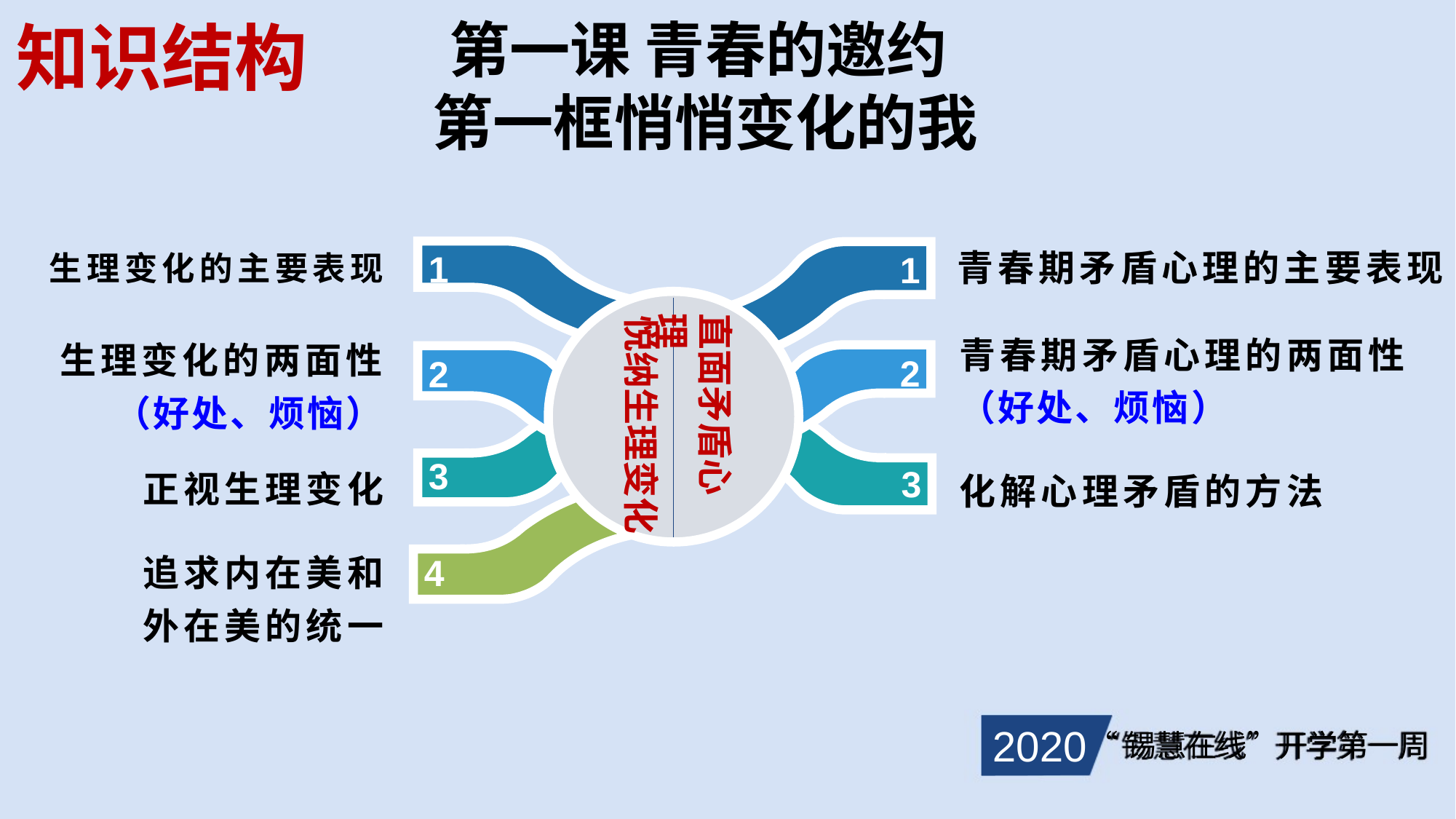

知识结构
第一课 青春的邀约
第一框悄悄变化的我
青春期矛盾心理的主要表现
青春期矛盾心理的两面性（好处、烦恼）

化解心理矛盾的方法
生理变化的主要表现

生理变化的两面性
（好处、烦恼）

正视生理变化
追求内在美和
外在美的统一
1
1

直面矛盾心理
悦纳生理变化
2
2
3
3
4